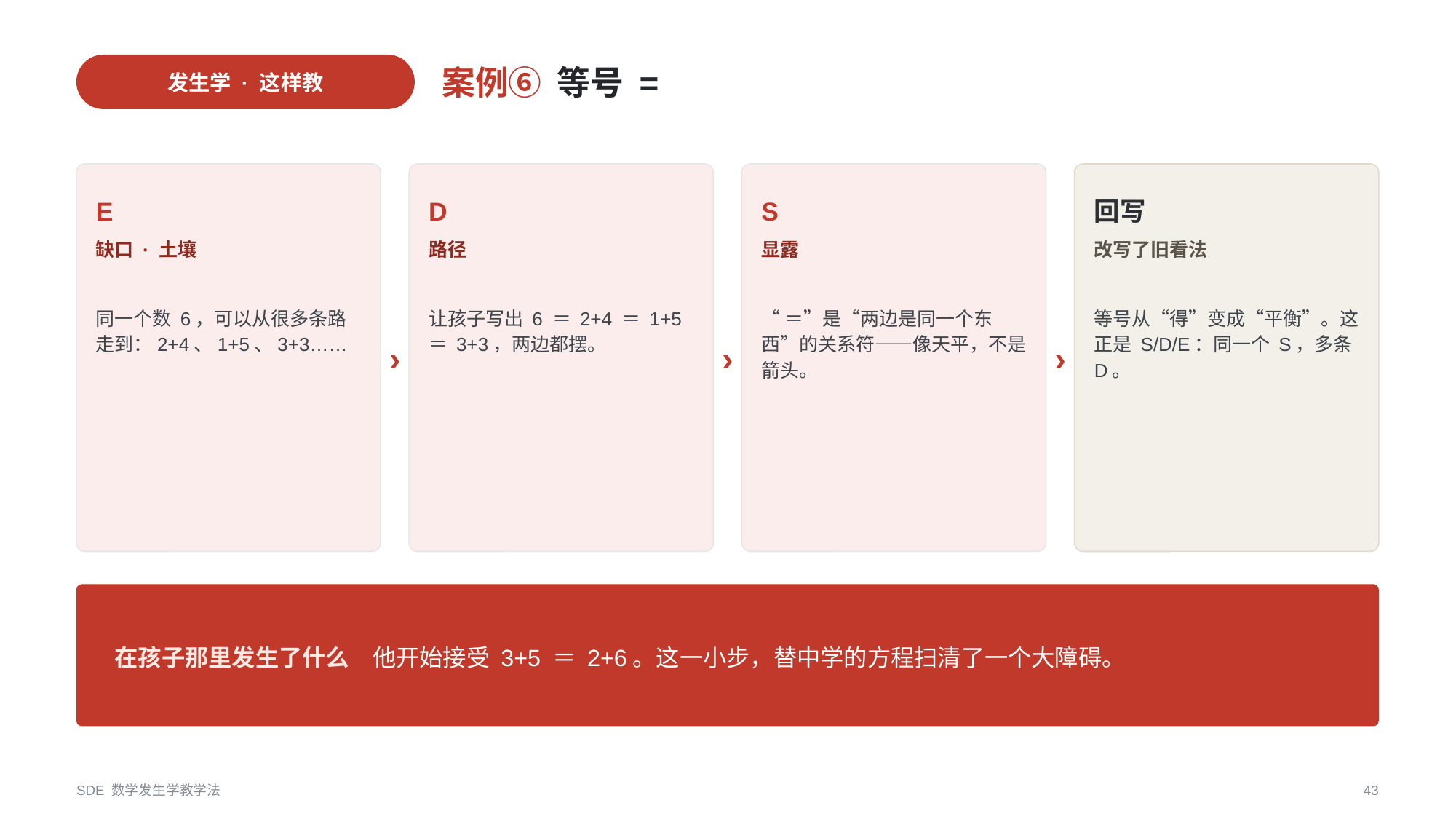

发生学 · 这样教
案例⑥  等号 =

E
D
S
回写
缺口 · 土壤
路径
显露
改写了旧看法
同一个数 6，可以从很多条路走到：2+4、1+5、3+3……
让孩子写出 6 ＝ 2+4 ＝ 1+5 ＝ 3+3，两边都摆。
“＝”是“两边是同一个东西”的关系符——像天平，不是箭头。
等号从“得”变成“平衡”。这正是 S/D/E：同一个 S，多条 D。
›
›
›

在孩子那里发生了什么　他开始接受 3+5 ＝ 2+6。这一小步，替中学的方程扫清了一个大障碍。
SDE 数学发生学教学法
43